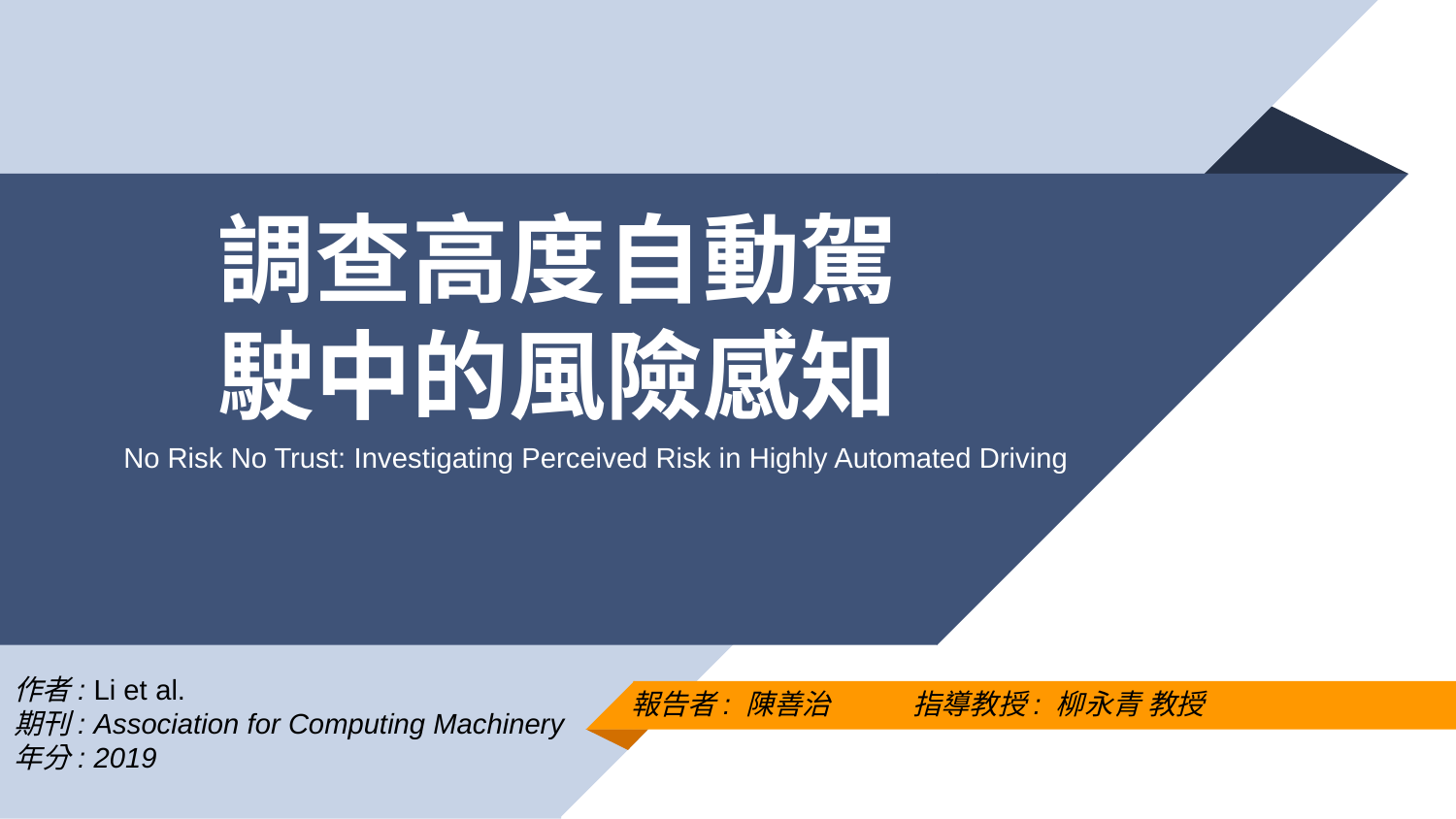

# 調查高度自動駕駛中的風險感知
No Risk No Trust: Investigating Perceived Risk in Highly Automated Driving
作者: Li et al.
期刊: Association for Computing Machinery
年分: 2019
報告者: 陳善治             指導教授: 柳永青 教授